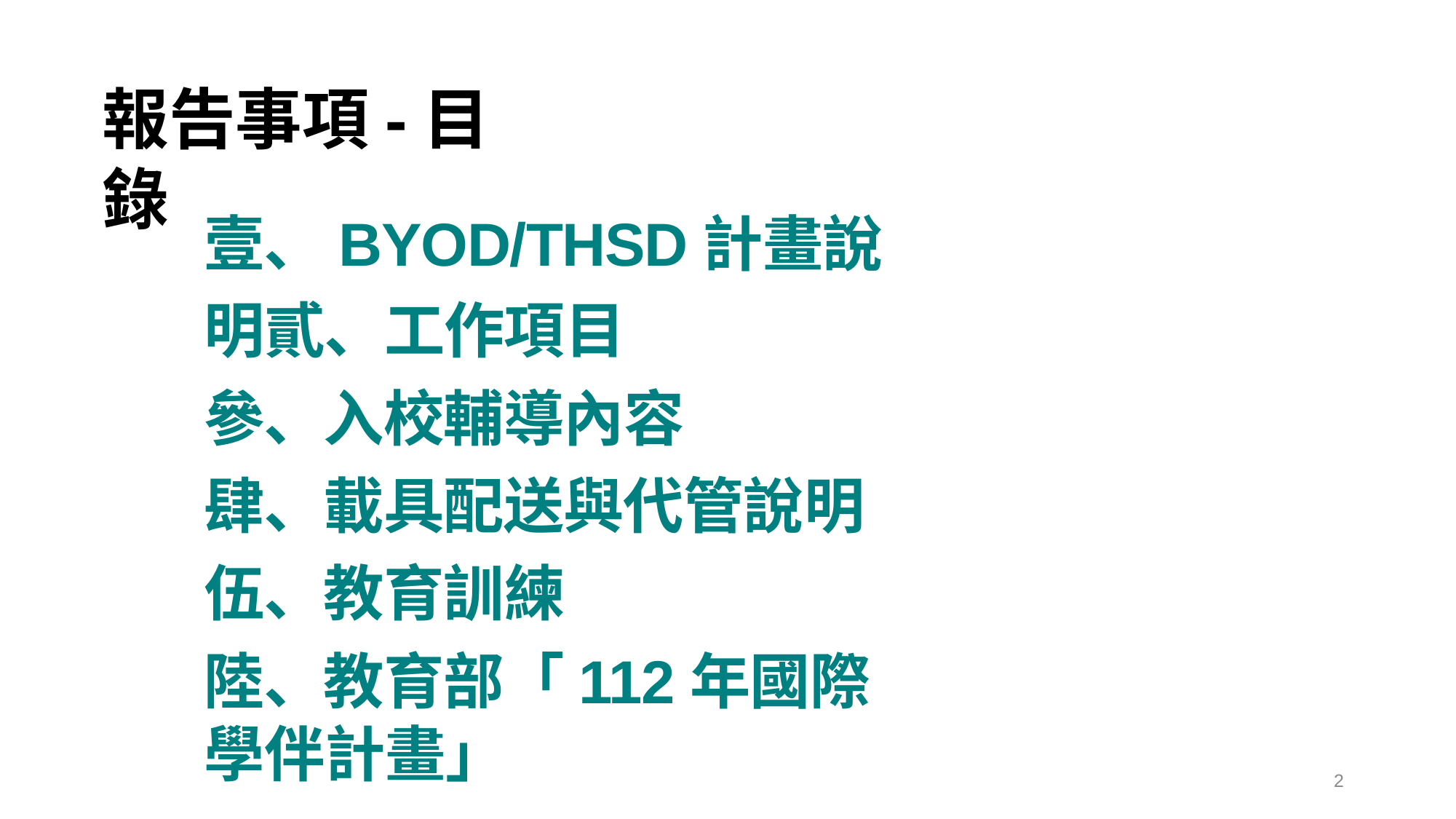

# 報告事項-目錄
壹、BYOD/THSD計畫說明貳、工作項目
參、入校輔導內容
肆、載具配送與代管說明伍、教育訓練
陸、教育部「112年國際學伴計畫」
2